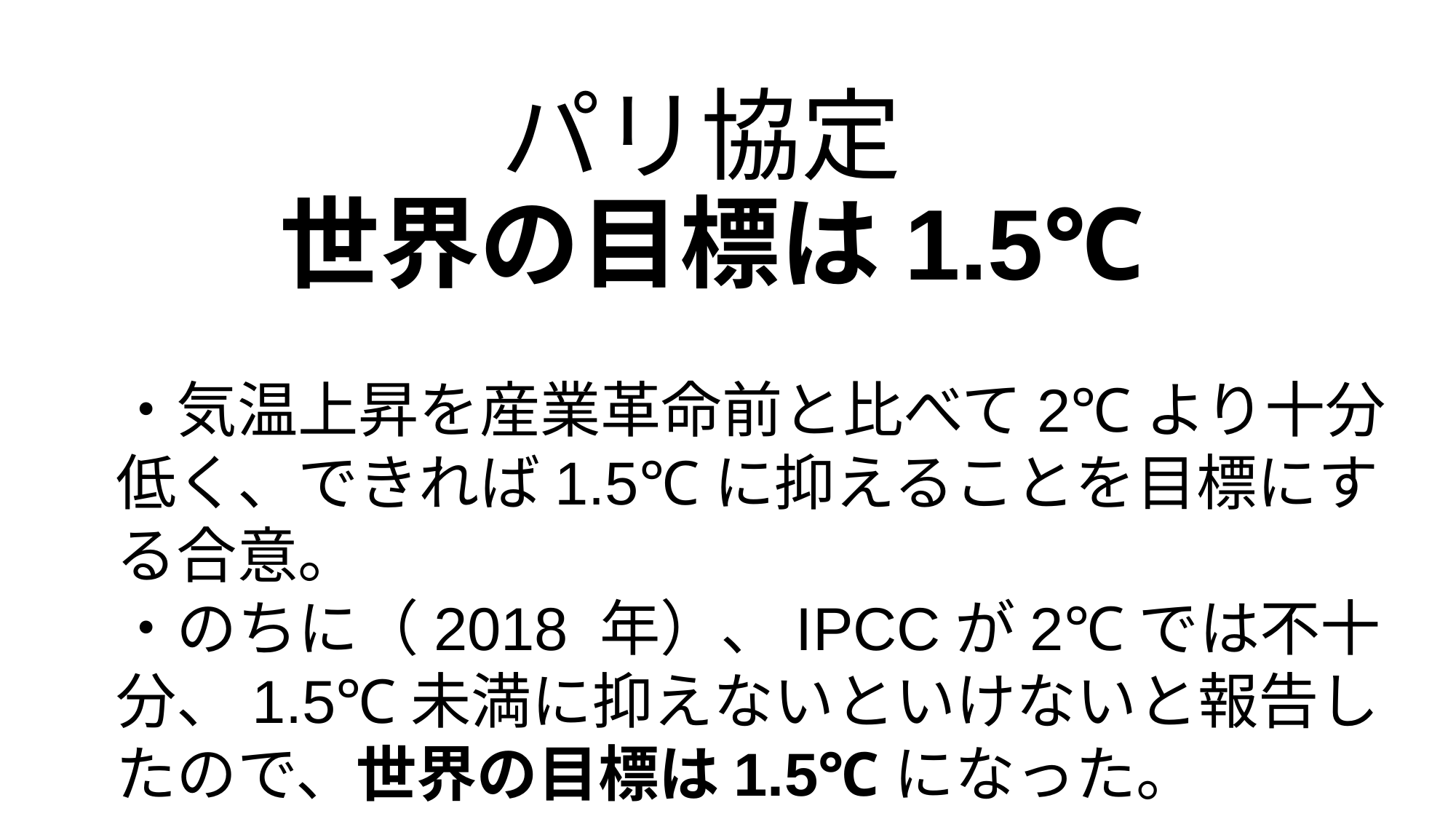

# パリ協定 世界の目標は1.5℃
・気温上昇を産業革命前と比べて2℃より十分低く、できれば1.5℃に抑えることを目標にする合意。
・のちに（2018 年）、IPCCが2℃では不十分、1.5℃未満に抑えないといけないと報告したので、世界の目標は1.5℃になった。